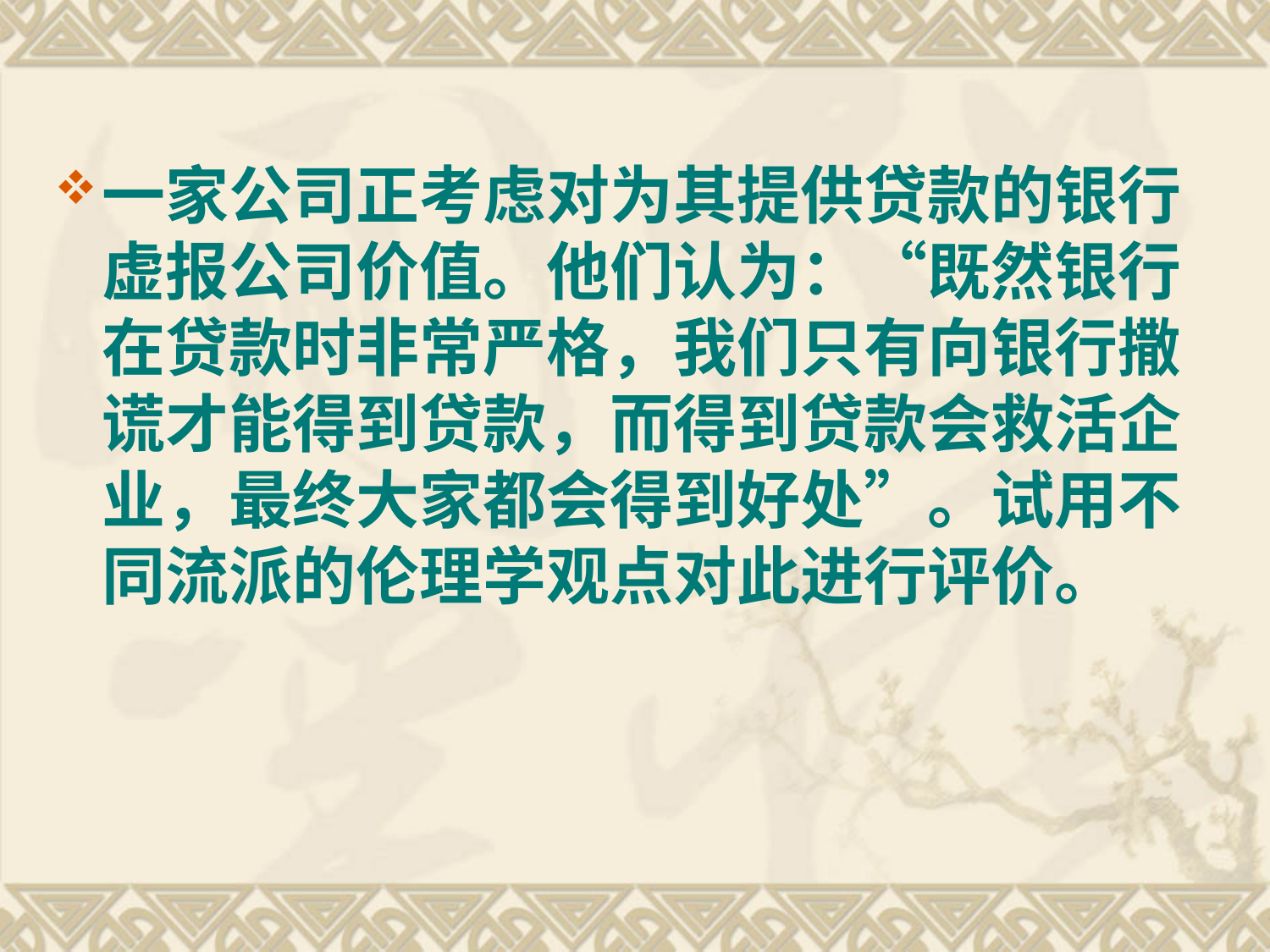

一家公司正考虑对为其提供贷款的银行虚报公司价值。他们认为：“既然银行在贷款时非常严格，我们只有向银行撒谎才能得到贷款，而得到贷款会救活企业，最终大家都会得到好处”。试用不同流派的伦理学观点对此进行评价。